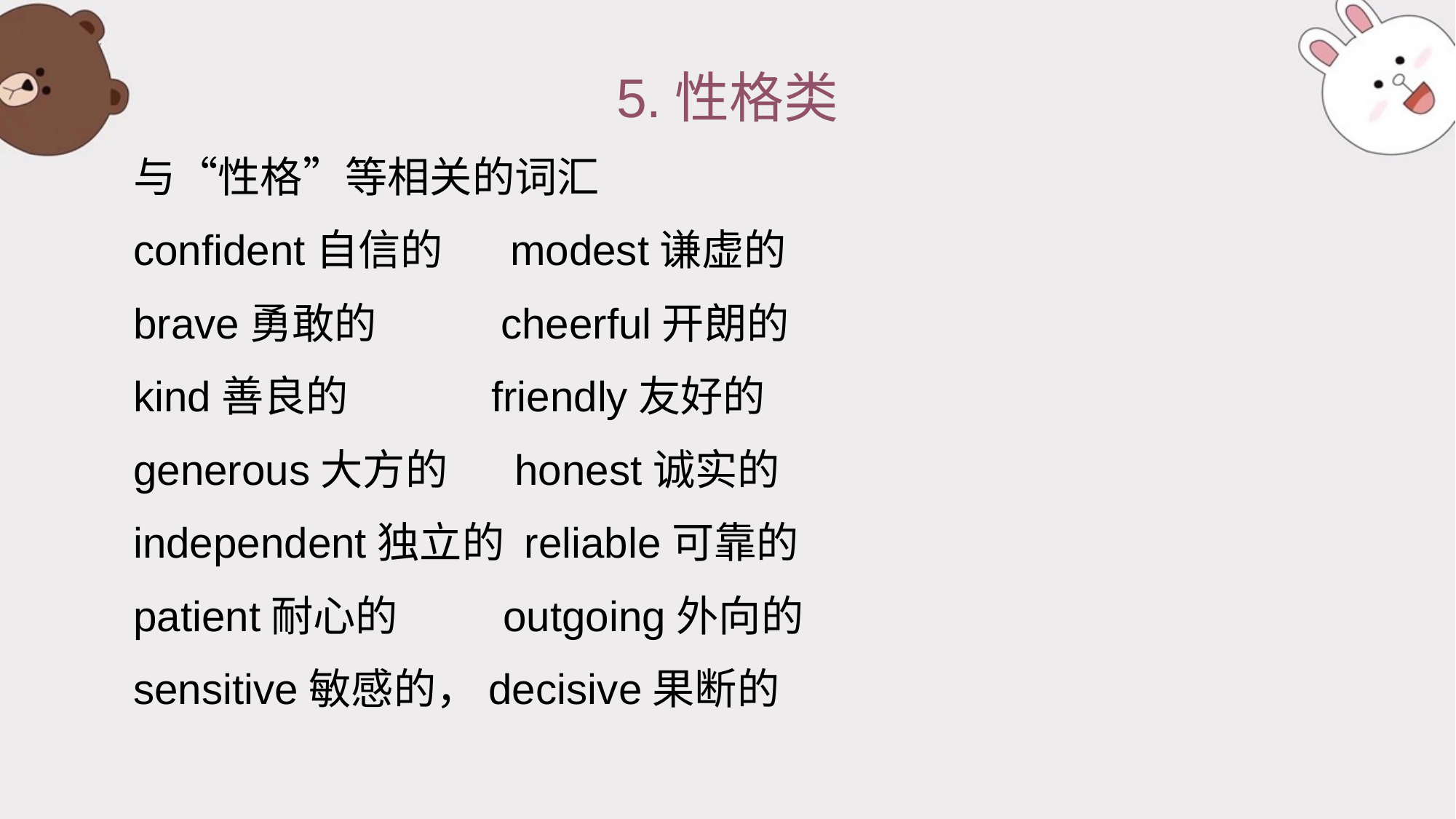

# 5.性格类
与“性格”等相关的词汇
confident自信的      modest谦虚的
brave勇敢的            cheerful开朗的
kind善良的              friendly友好的
generous大方的      honest诚实的
independent独立的 reliable可靠的
patient耐心的          outgoing外向的
sensitive敏感的，decisive果断的